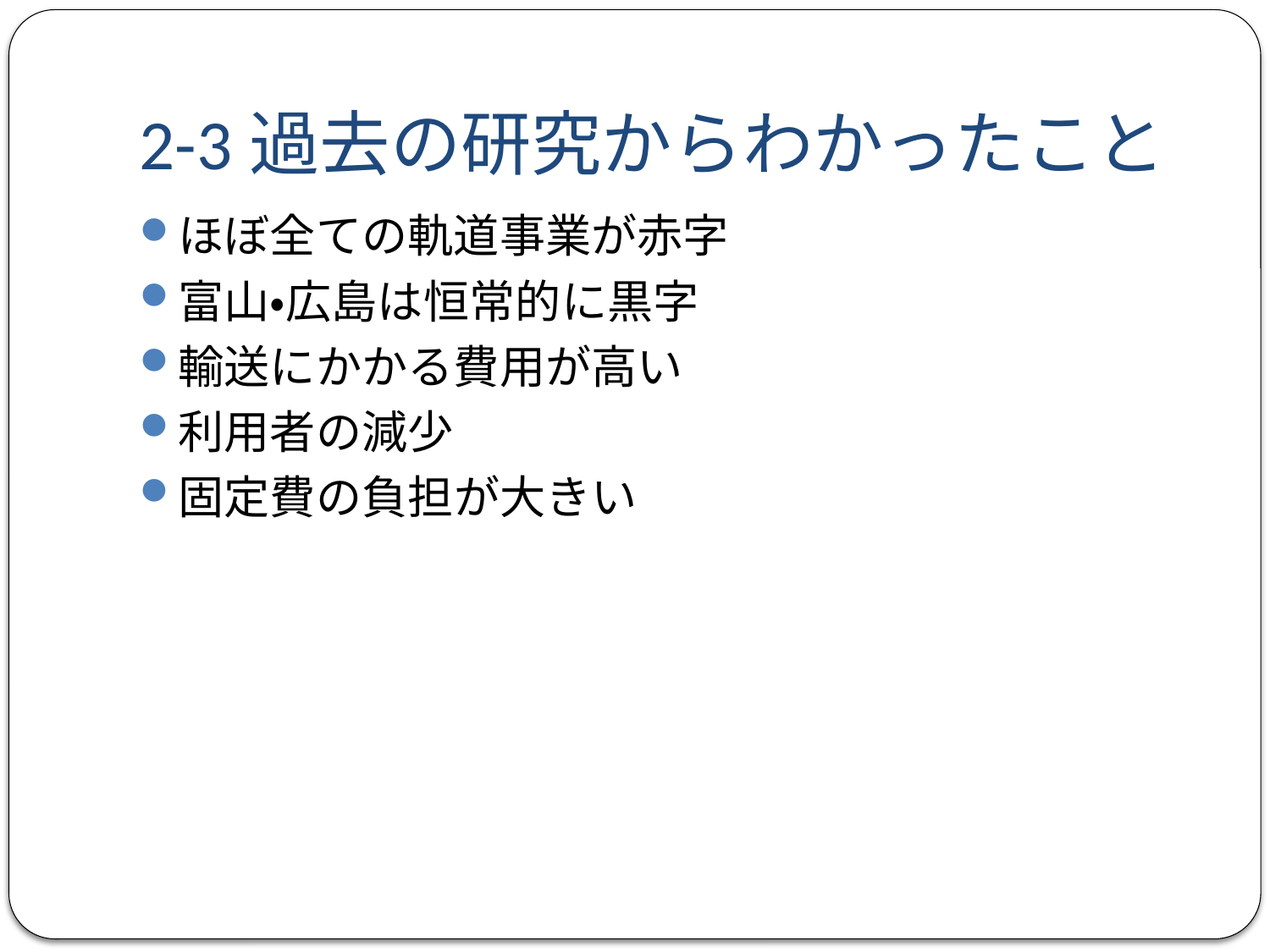

# 2-3過去の研究からわかったこと
ほぼ全ての軌道事業が赤字
富山・広島は恒常的に黒字
輸送にかかる費用が高い
利用者の減少
固定費の負担が大きい